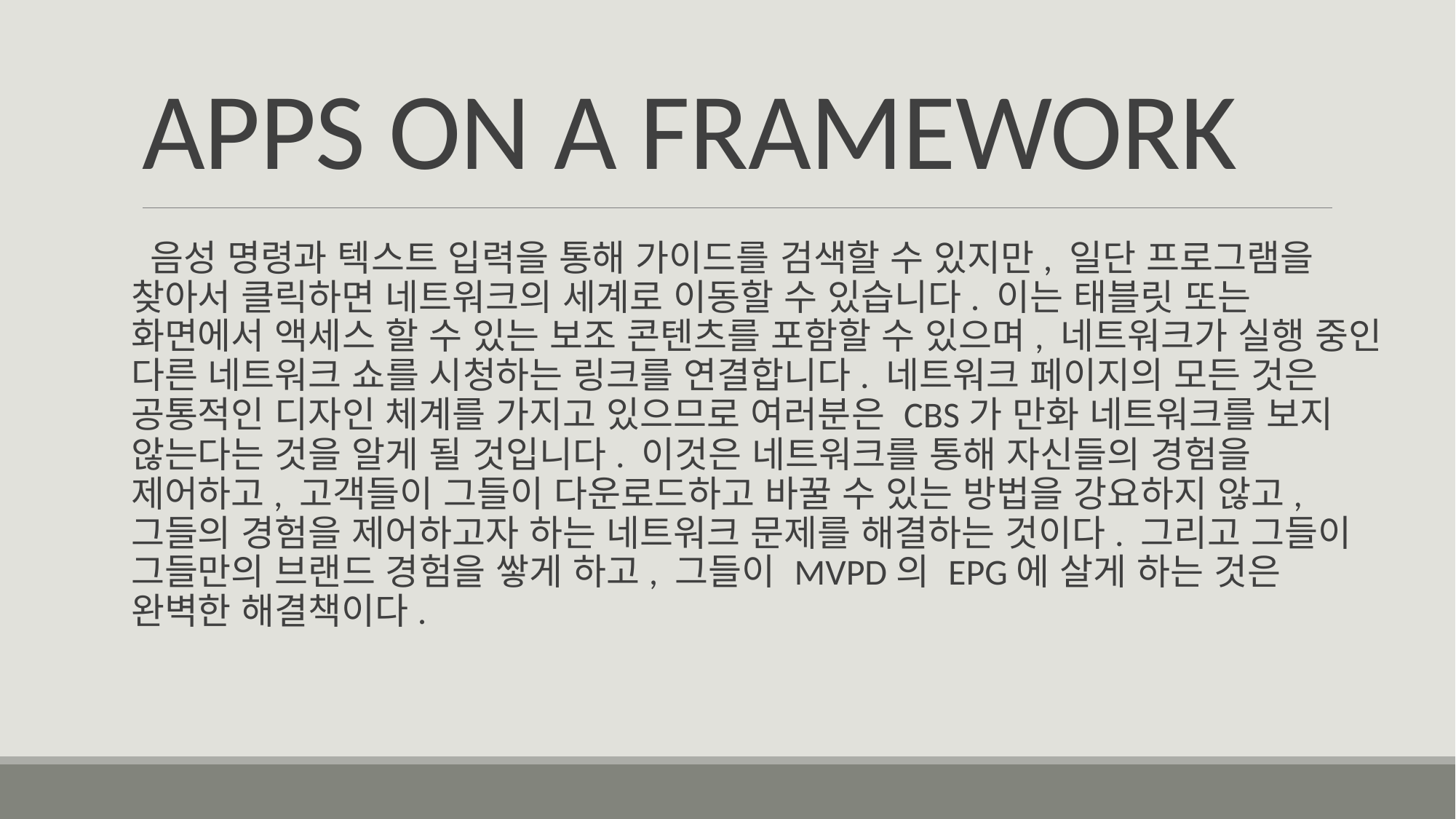

# APPS ON A FRAMEWORK
 음성 명령과 텍스트 입력을 통해 가이드를 검색할 수 있지만, 일단 프로그램을 찾아서 클릭하면 네트워크의 세계로 이동할 수 있습니다. 이는 태블릿 또는 화면에서 액세스 할 수 있는 보조 콘텐츠를 포함할 수 있으며, 네트워크가 실행 중인 다른 네트워크 쇼를 시청하는 링크를 연결합니다. 네트워크 페이지의 모든 것은 공통적인 디자인 체계를 가지고 있으므로 여러분은 CBS가 만화 네트워크를 보지 않는다는 것을 알게 될 것입니다. 이것은 네트워크를 통해 자신들의 경험을 제어하고, 고객들이 그들이 다운로드하고 바꿀 수 있는 방법을 강요하지 않고, 그들의 경험을 제어하고자 하는 네트워크 문제를 해결하는 것이다. 그리고 그들이 그들만의 브랜드 경험을 쌓게 하고, 그들이 MVPD의 EPG에 살게 하는 것은 완벽한 해결책이다.